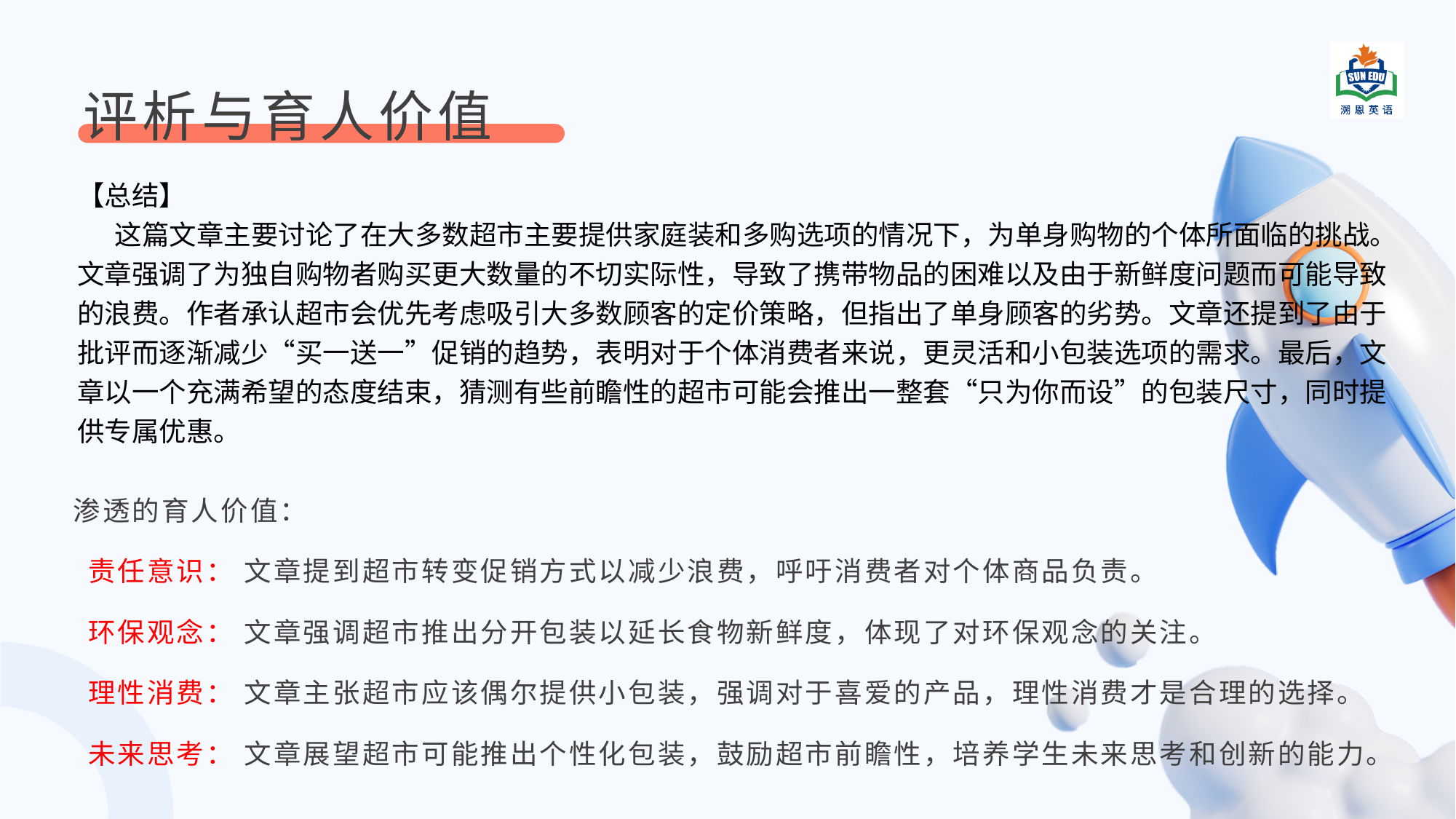

评析与育人价值
【总结】
     这篇文章主要讨论了在大多数超市主要提供家庭装和多购选项的情况下，为单身购物的个体所面临的挑战。文章强调了为独自购物者购买更大数量的不切实际性，导致了携带物品的困难以及由于新鲜度问题而可能导致的浪费。作者承认超市会优先考虑吸引大多数顾客的定价策略，但指出了单身顾客的劣势。文章还提到了由于批评而逐渐减少“买一送一”促销的趋势，表明对于个体消费者来说，更灵活和小包装选项的需求。最后，文章以一个充满希望的态度结束，猜测有些前瞻性的超市可能会推出一整套“只为你而设”的包装尺寸，同时提供专属优惠。
渗透的育人价值：
 责任意识： 文章提到超市转变促销方式以减少浪费，呼吁消费者对个体商品负责。
 环保观念： 文章强调超市推出分开包装以延长食物新鲜度，体现了对环保观念的关注。
 理性消费： 文章主张超市应该偶尔提供小包装，强调对于喜爱的产品，理性消费才是合理的选择。
 未来思考： 文章展望超市可能推出个性化包装，鼓励超市前瞻性，培养学生未来思考和创新的能力。